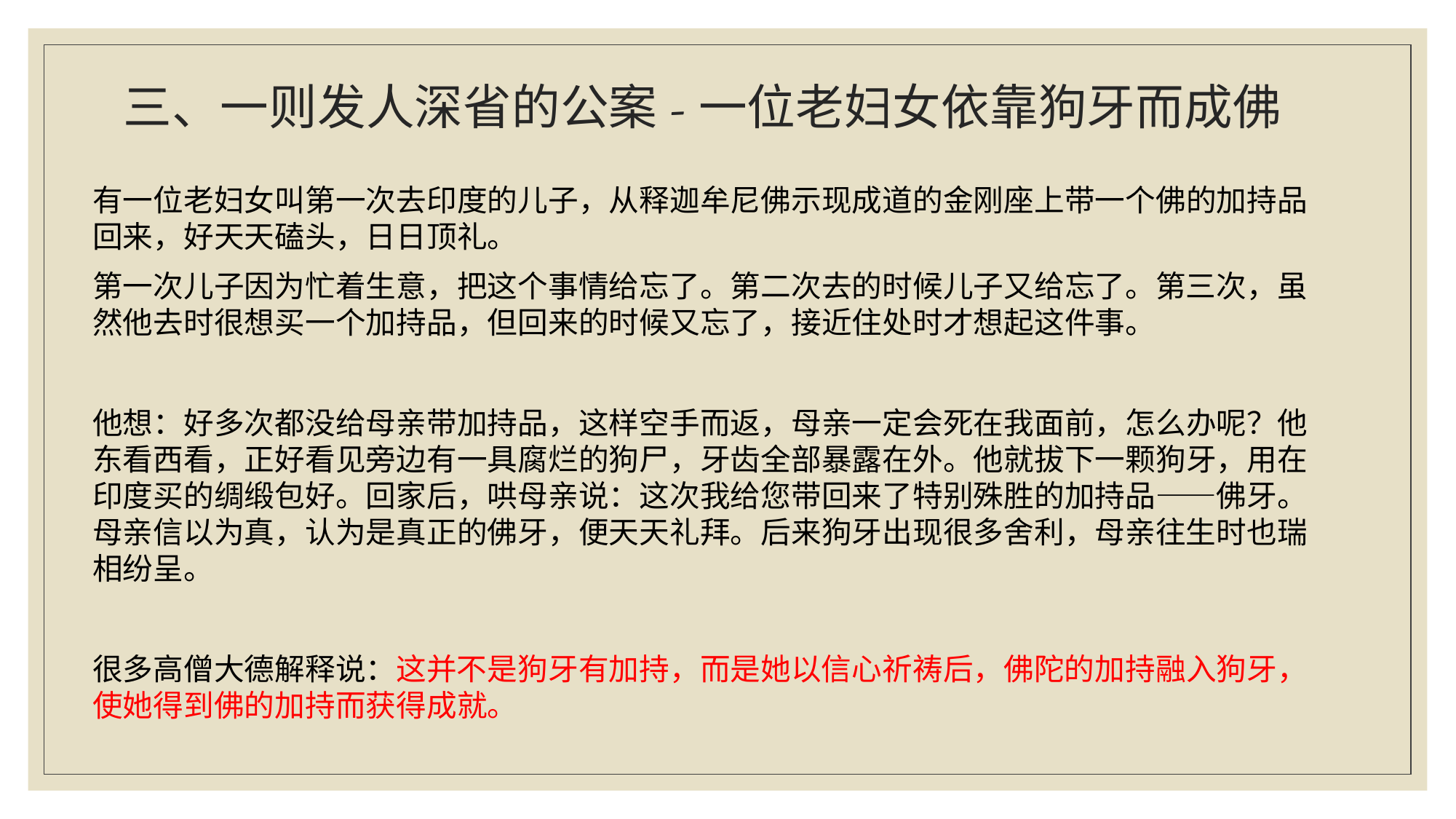

# 三、一则发人深省的公案-一位老妇女依靠狗牙而成佛
有一位老妇女叫第一次去印度的儿子，从释迦牟尼佛示现成道的金刚座上带一个佛的加持品回来，好天天磕头，日日顶礼。
第一次儿子因为忙着生意，把这个事情给忘了。第二次去的时候儿子又给忘了。第三次，虽然他去时很想买一个加持品，但回来的时候又忘了，接近住处时才想起这件事。

他想：好多次都没给母亲带加持品，这样空手而返，母亲一定会死在我面前，怎么办呢？他东看西看，正好看见旁边有一具腐烂的狗尸，牙齿全部暴露在外。他就拔下一颗狗牙，用在印度买的绸缎包好。回家后，哄母亲说：这次我给您带回来了特别殊胜的加持品——佛牙。母亲信以为真，认为是真正的佛牙，便天天礼拜。后来狗牙出现很多舍利，母亲往生时也瑞相纷呈。

很多高僧大德解释说：这并不是狗牙有加持，而是她以信心祈祷后，佛陀的加持融入狗牙，使她得到佛的加持而获得成就。